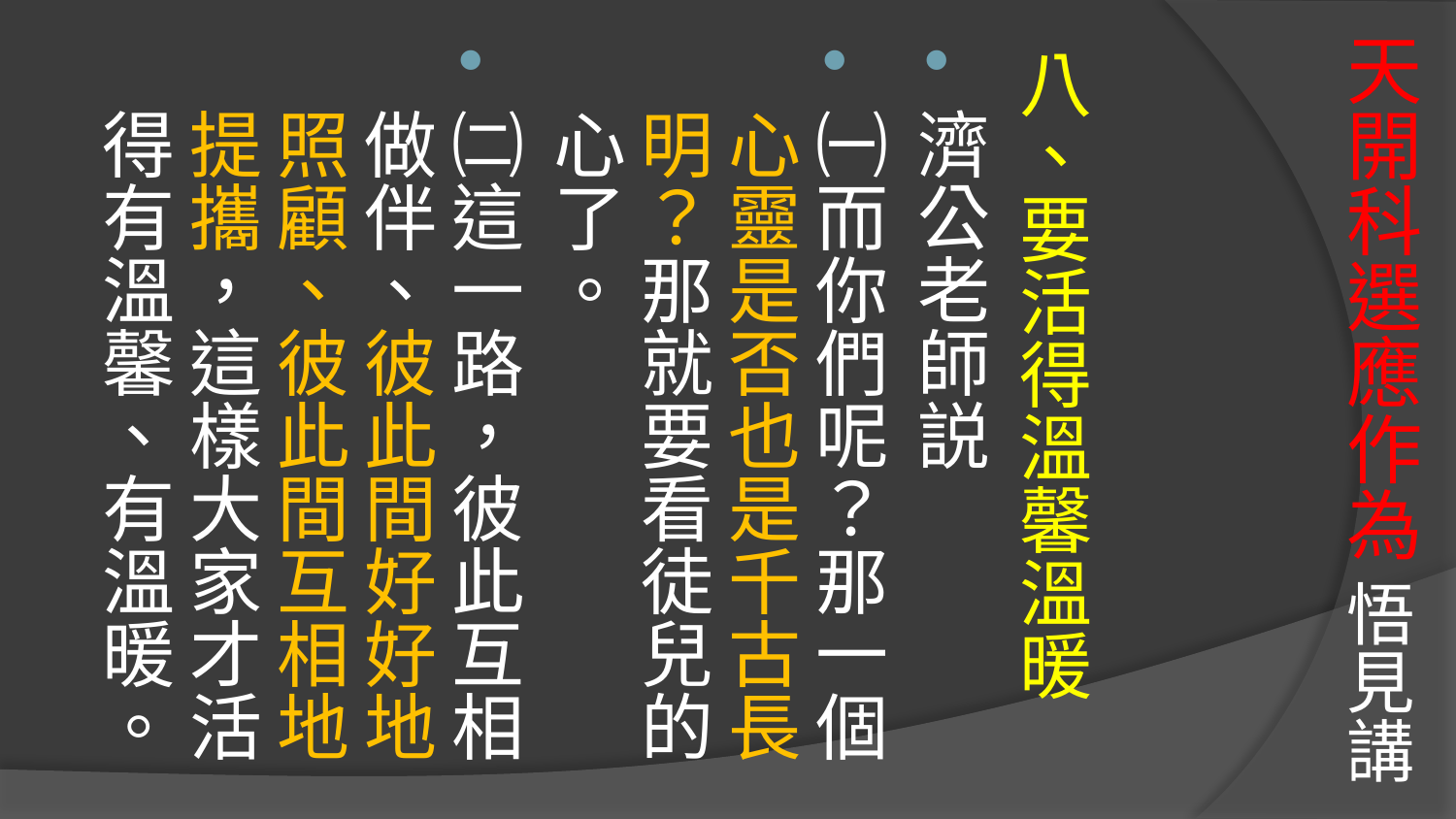

# 天開科選應作為 悟見講
八、要活得溫馨溫暖
濟公老師説
㈠而你們呢？那一個心靈是否也是千古長明？那就要看徒兒的心了。
㈡這一路，彼此互相做伴、彼此間好好地照顧、彼此間互相地提攜，這樣大家才活得有溫馨、有溫暖。